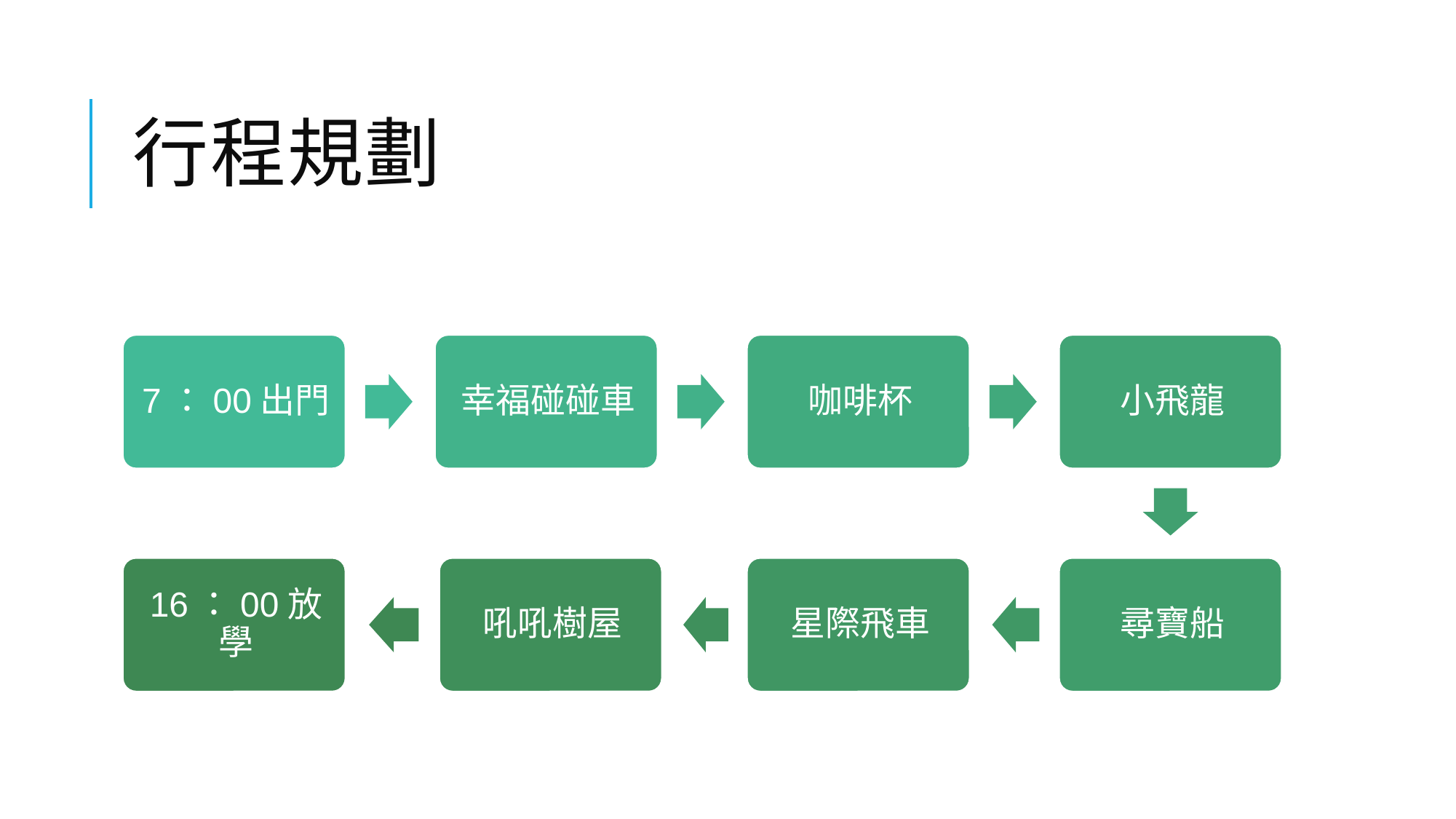

# 行程規劃
7：00出門

幸福碰碰車

咖啡杯

小飛龍

尋寶船

星際飛車

吼吼樹屋

16：00放學